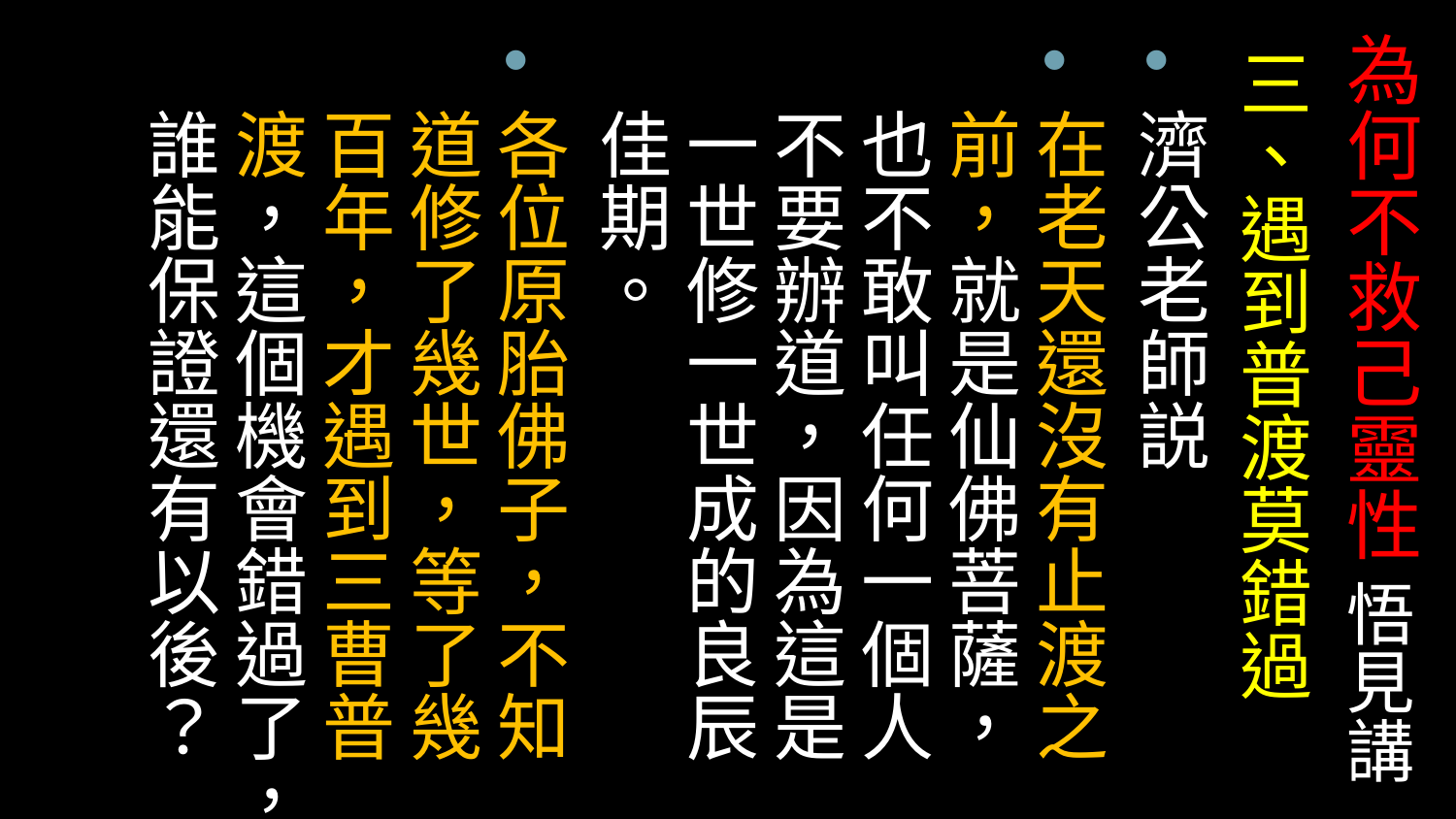

# 為何不救己靈性 悟見講
三、遇到普渡莫錯過
濟公老師説
在老天還沒有止渡之前，就是仙佛菩薩，也不敢叫任何一個人不要辦道，因為這是一世修一世成的良辰佳期。
各位原胎佛子，不知道修了幾世，等了幾百年，才遇到三曹普渡，這個機會錯過了，誰能保證還有以後？